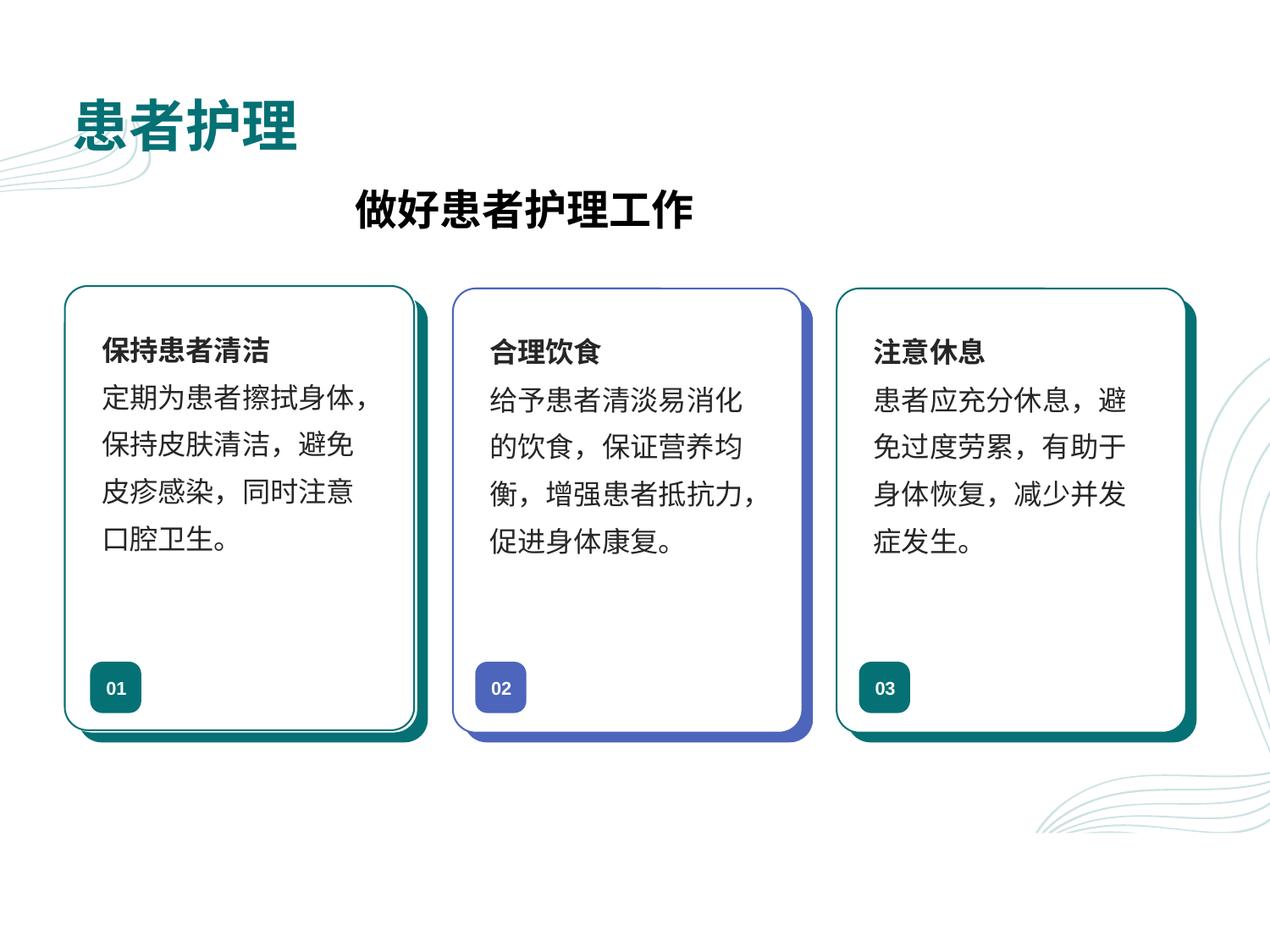

# 患者护理
做好患者护理工作
保持患者清洁
定期为患者擦拭身体，保持皮肤清洁，避免皮疹感染，同时注意口腔卫生。
合理饮食
给予患者清淡易消化的饮食，保证营养均衡，增强患者抵抗力，促进身体康复。
注意休息
患者应充分休息，避免过度劳累，有助于身体恢复，减少并发症发生。

01
02
03